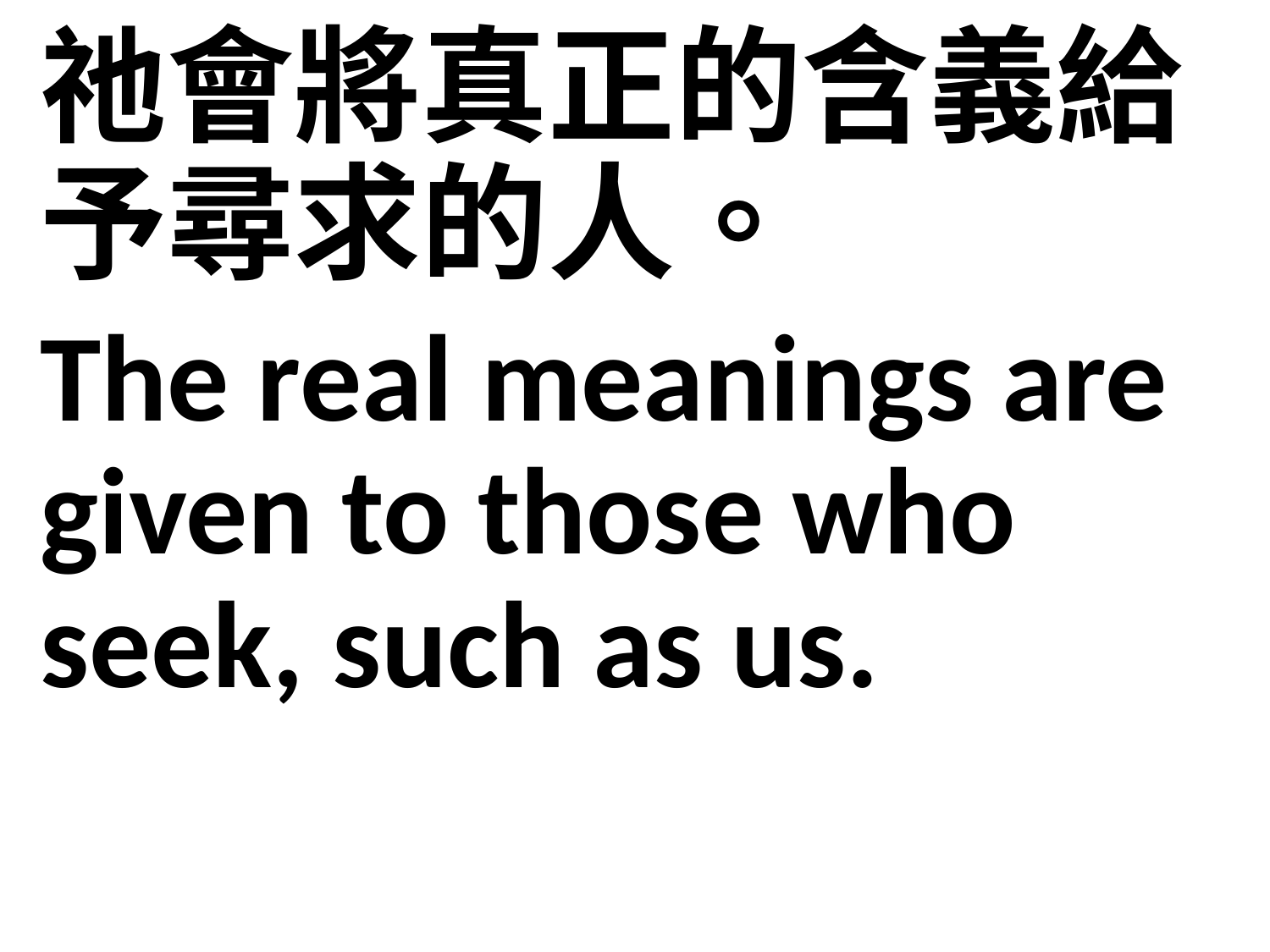

祂會將真正的含義給予尋求的人。
The real meanings are given to those who seek, such as us.